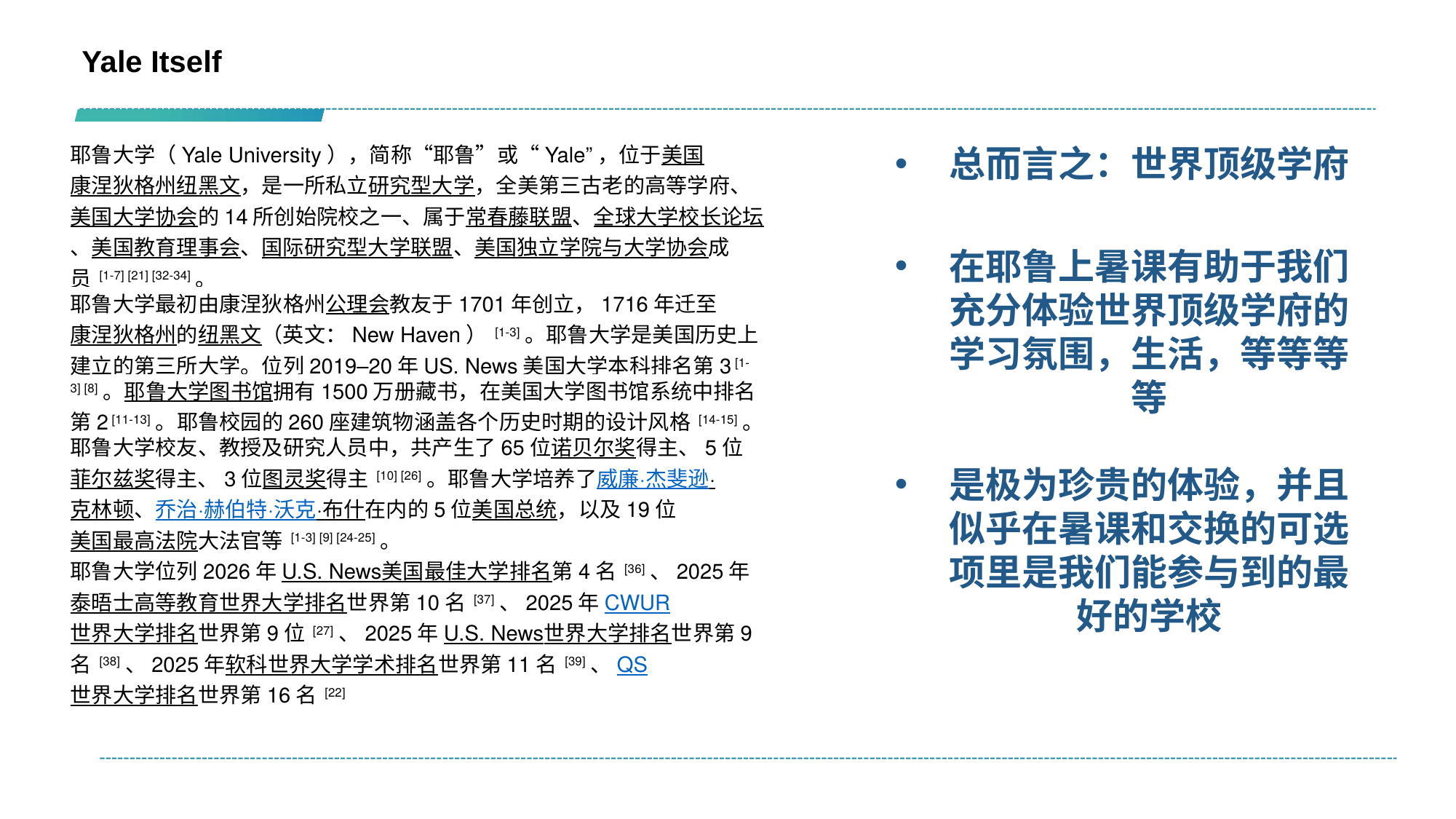

Yale Itself
耶鲁大学（Yale University），简称“耶鲁”或“Yale”，位于美国康涅狄格州纽黑文，是一所私立研究型大学，全美第三古老的高等学府、美国大学协会的14所创始院校之一、属于常春藤联盟、全球大学校长论坛、美国教育理事会、国际研究型大学联盟、美国独立学院与大学协会成员 [1-7] [21] [32-34]。
耶鲁大学最初由康涅狄格州公理会教友于1701年创立，1716年迁至康涅狄格州的纽黑文（英文：New Haven） [1-3]。耶鲁大学是美国历史上建立的第三所大学。位列2019–20年US. News美国大学本科排名第3 [1-3] [8]。耶鲁大学图书馆拥有1500万册藏书，在美国大学图书馆系统中排名第2 [11-13]。耶鲁校园的260座建筑物涵盖各个历史时期的设计风格 [14-15]。
耶鲁大学校友、教授及研究人员中，共产生了65位诺贝尔奖得主、5位菲尔兹奖得主、3位图灵奖得主 [10] [26]。耶鲁大学培养了威廉·杰斐逊·克林顿、乔治·赫伯特·沃克·布什在内的5位美国总统，以及19位美国最高法院大法官等 [1-3] [9] [24-25]。
耶鲁大学位列2026年U.S. News美国最佳大学排名第4名 [36]、2025年泰晤士高等教育世界大学排名世界第10名 [37]、2025年CWUR世界大学排名世界第9位 [27]、2025年U.S. News世界大学排名世界第9名 [38]、2025年软科世界大学学术排名世界第11名 [39]、QS世界大学排名世界第16名 [22]
总而言之：世界顶级学府
在耶鲁上暑课有助于我们充分体验世界顶级学府的学习氛围，生活，等等等等

是极为珍贵的体验，并且似乎在暑课和交换的可选项里是我们能参与到的最好的学校